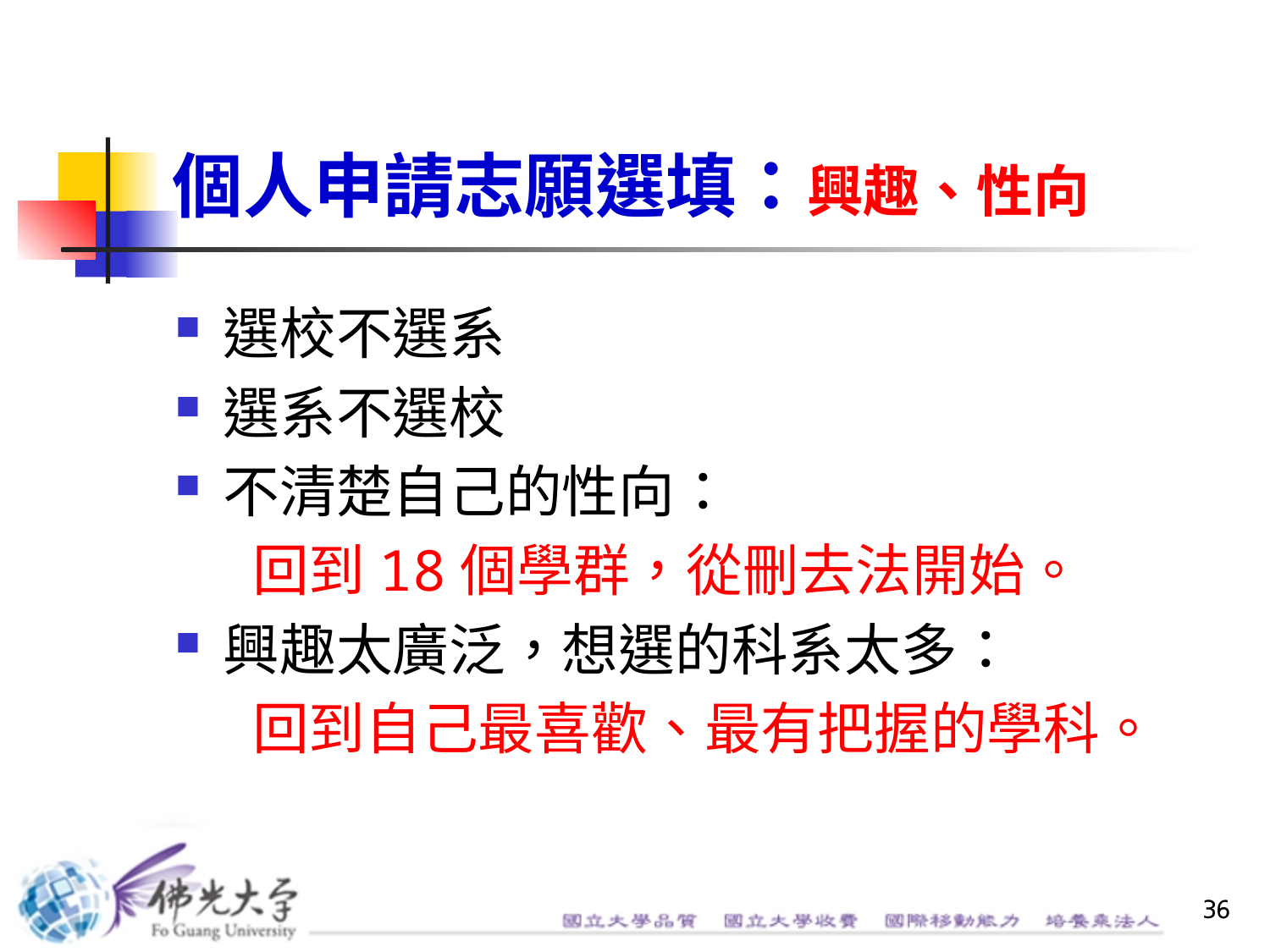

# 個人申請志願選填：興趣、性向
選校不選系
選系不選校
不清楚自己的性向：
     回到18個學群，從刪去法開始。
興趣太廣泛，想選的科系太多：
     回到自己最喜歡、最有把握的學科。

36